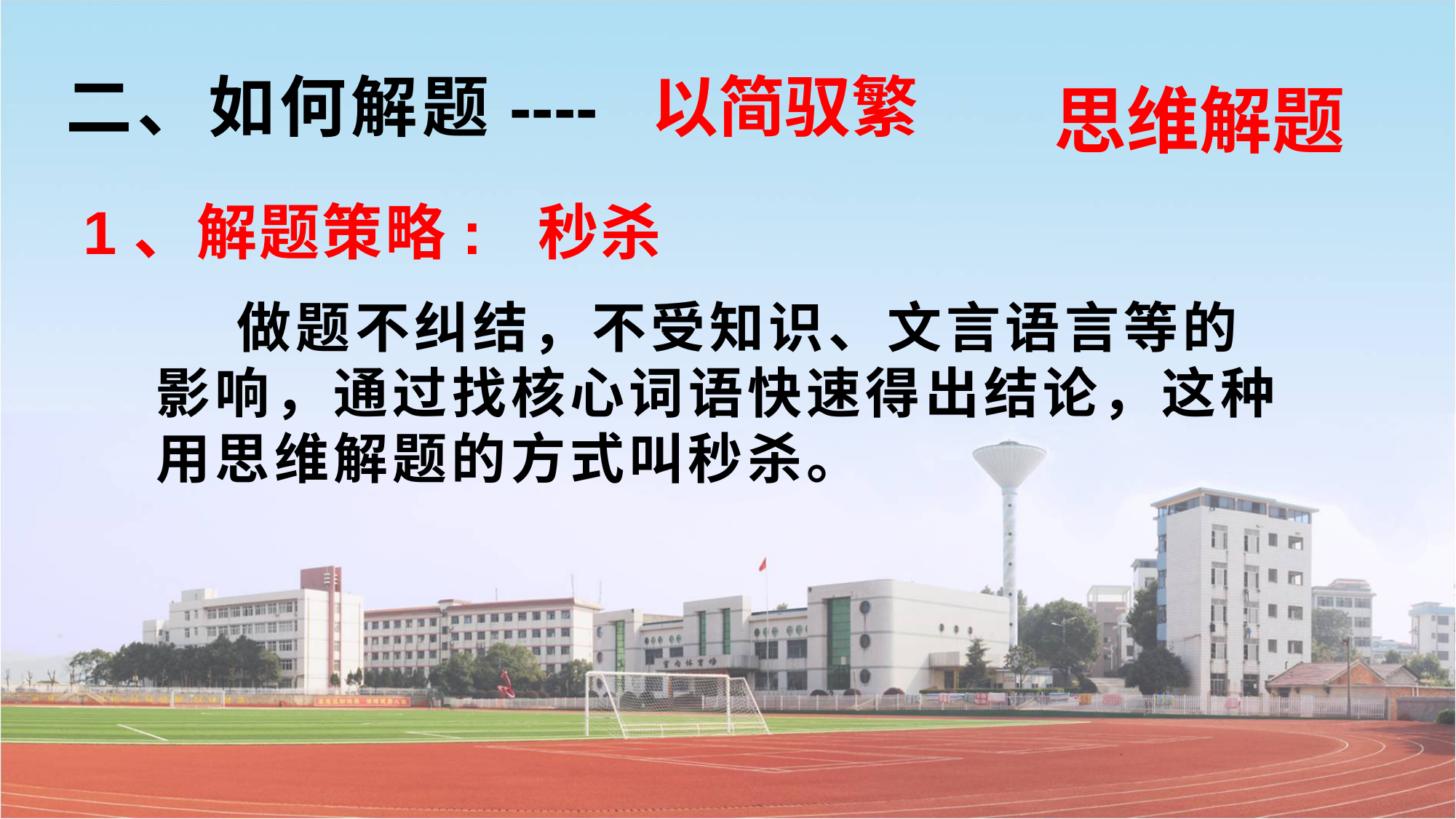

二、如何解题----  以简驭繁
思维解题
1、解题策略:  秒杀
# 做题不纠结，不受知识、文言语言等的影响，通过找核心词语快速得出结论，这种用思维解题的方式叫秒杀。